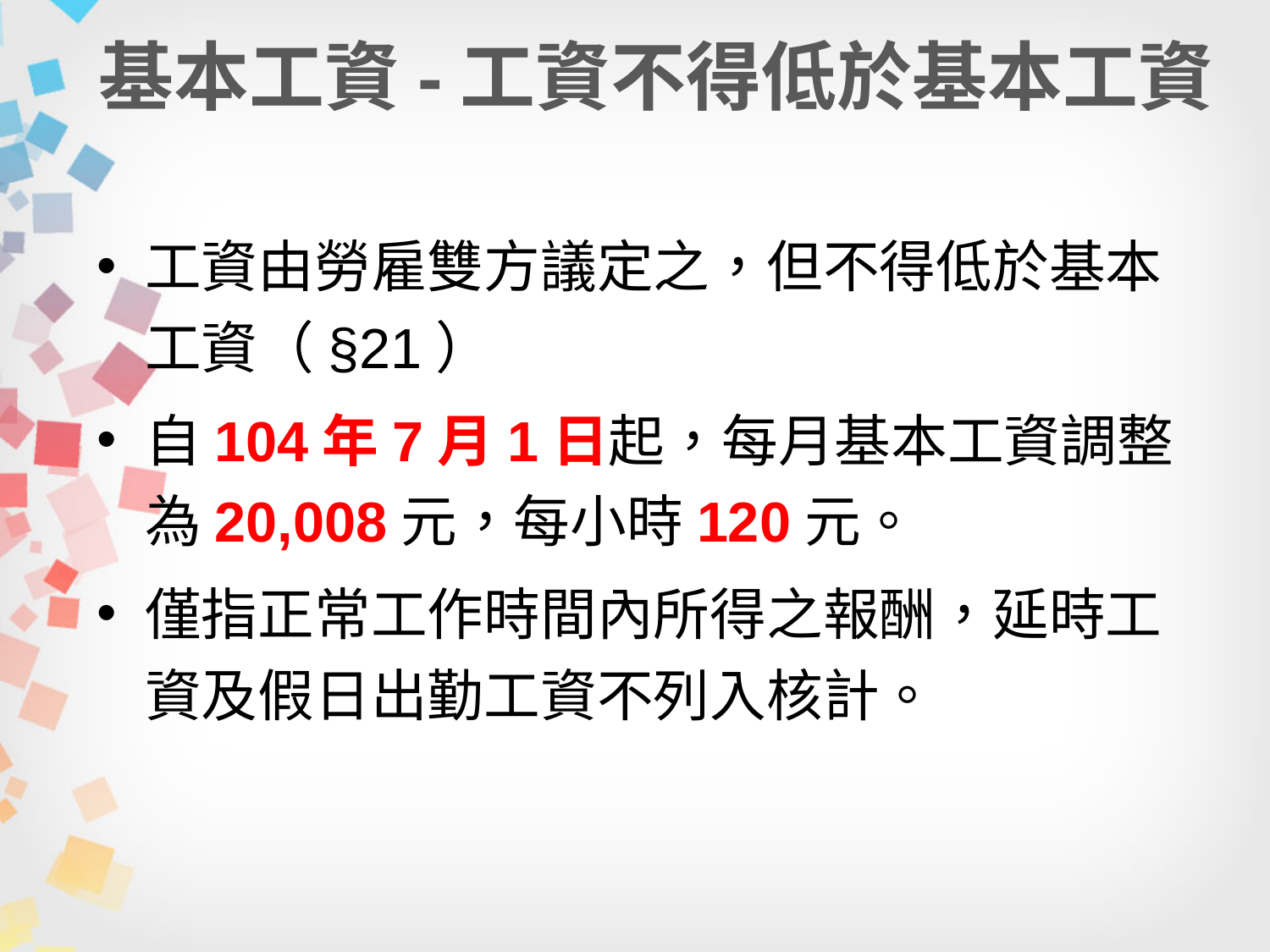

# 基本工資-工資不得低於基本工資
工資由勞雇雙方議定之，但不得低於基本工資（§21）
自104年7月1日起，每月基本工資調整為20,008元，每小時120元。
僅指正常工作時間內所得之報酬，延時工資及假日出勤工資不列入核計。